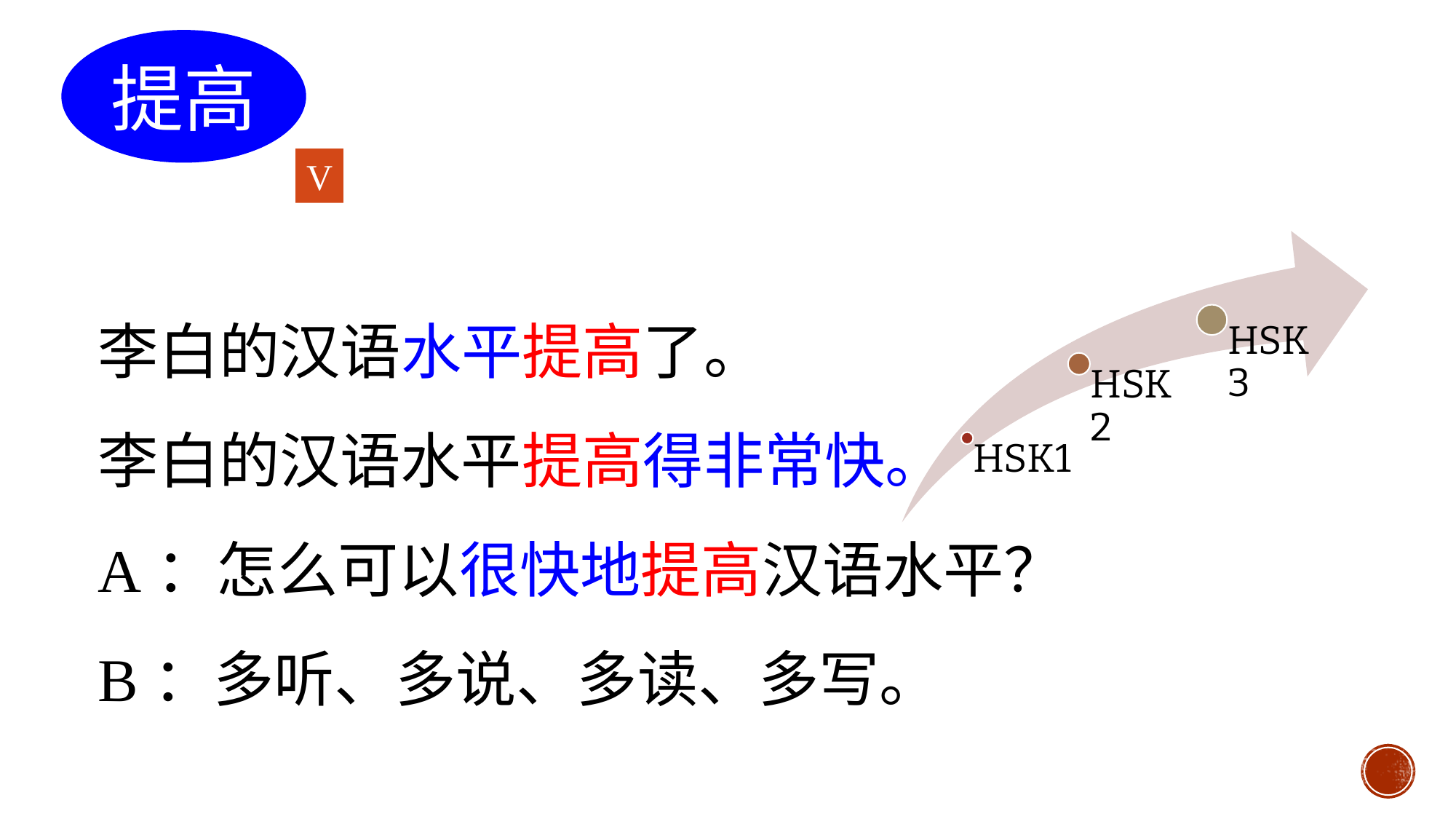

提高
V
HSK1
HSK2
HSK3
李白的汉语水平提高了。
李白的汉语水平提高得非常快。
A：怎么可以很快地提高汉语水平？
B：多听、多说、多读、多写。